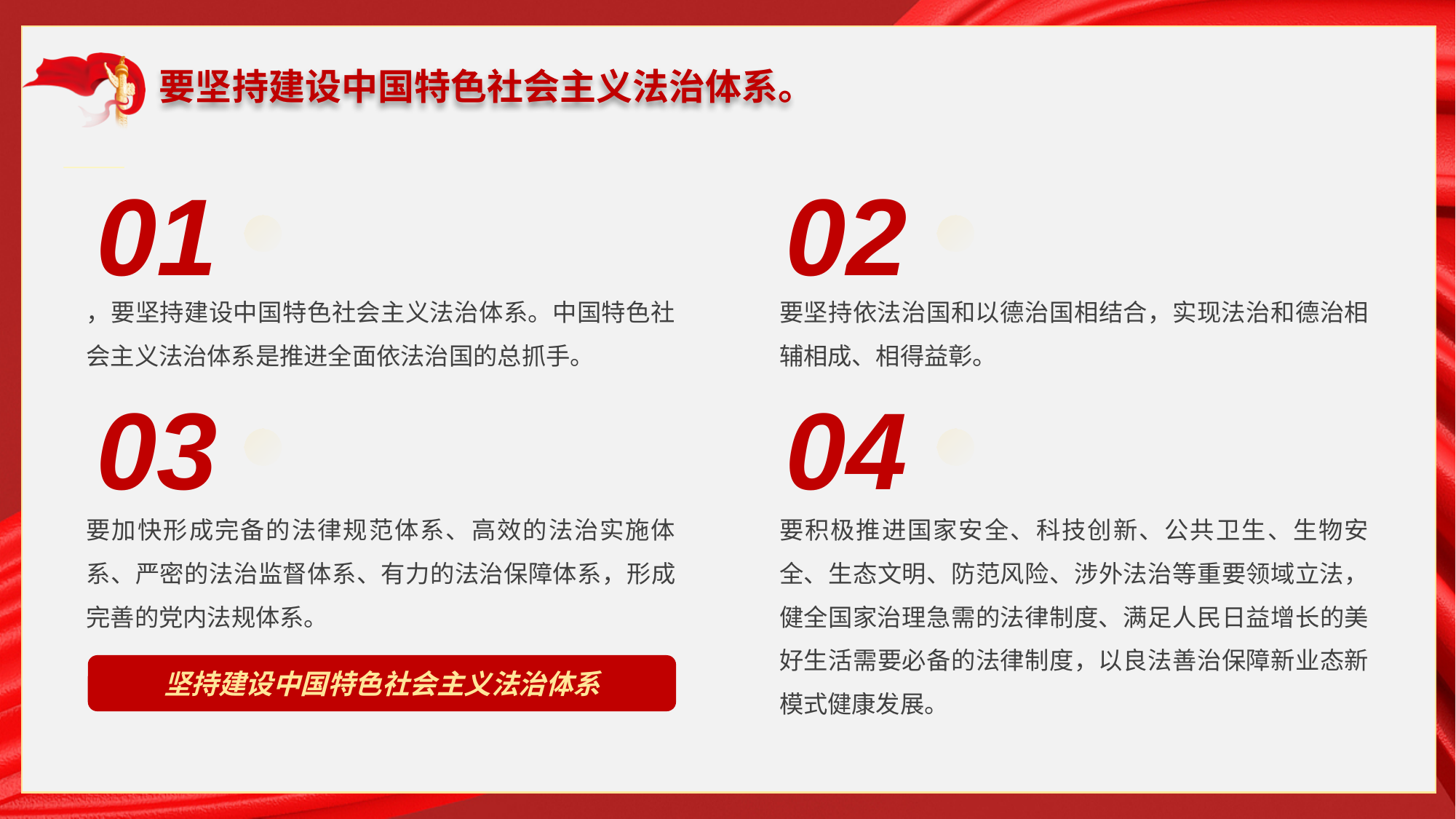

要坚持建设中国特色社会主义法治体系。
01
02

，要坚持建设中国特色社会主义法治体系。中国特色社会主义法治体系是推进全面依法治国的总抓手。
要坚持依法治国和以德治国相结合，实现法治和德治相辅相成、相得益彰。
03
04

要加快形成完备的法律规范体系、高效的法治实施体系、严密的法治监督体系、有力的法治保障体系，形成完善的党内法规体系。
要积极推进国家安全、科技创新、公共卫生、生物安全、生态文明、防范风险、涉外法治等重要领域立法，健全国家治理急需的法律制度、满足人民日益增长的美好生活需要必备的法律制度，以良法善治保障新业态新模式健康发展。
坚持建设中国特色社会主义法治体系